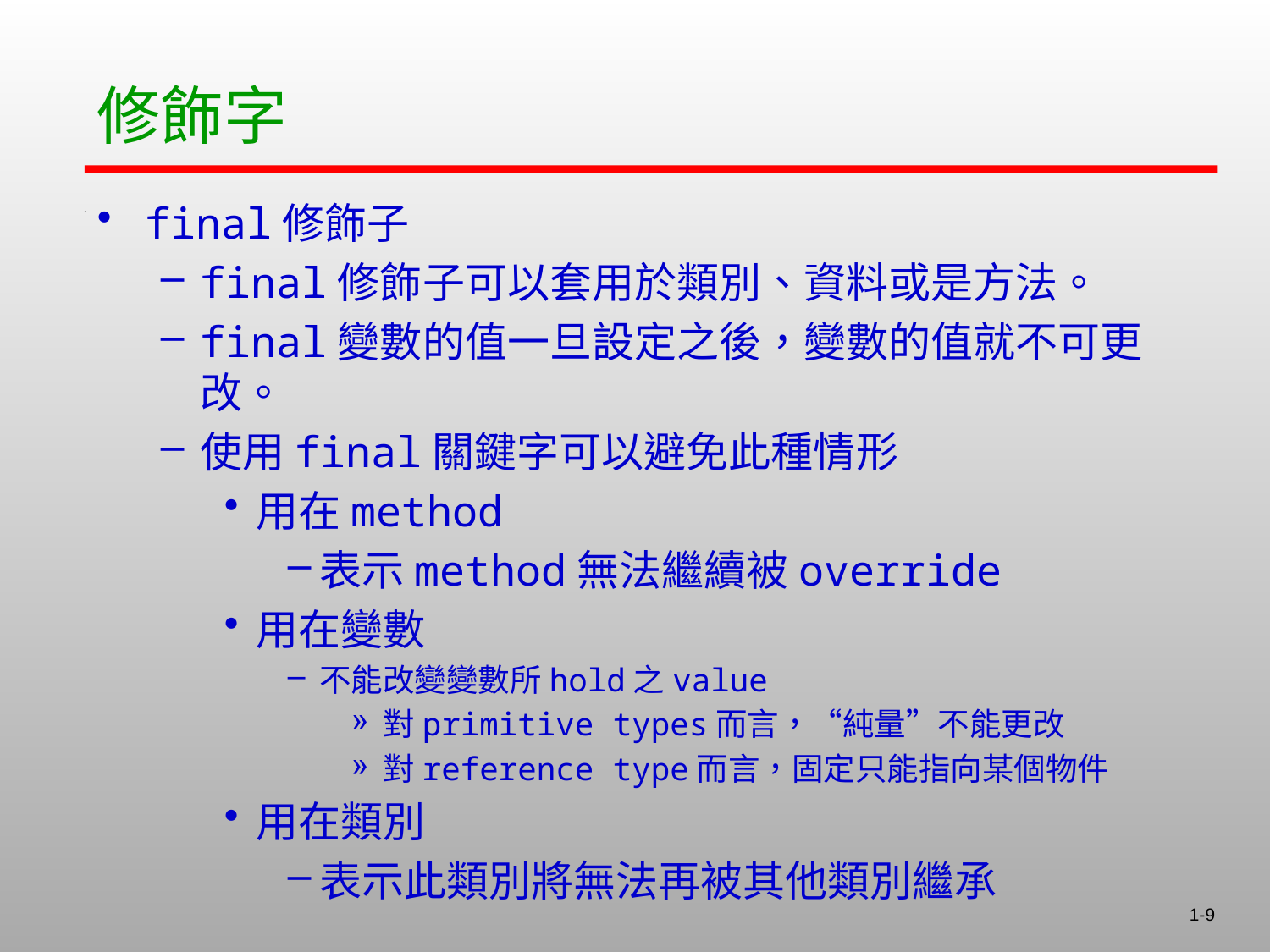

修飾字
final修飾子
final修飾子可以套用於類別、資料或是方法。
final變數的值一旦設定之後，變數的值就不可更改。
使用final關鍵字可以避免此種情形
用在method
表示method無法繼續被override
用在變數
不能改變變數所hold之value
對primitive types而言，“純量”不能更改
對reference type而言，固定只能指向某個物件
用在類別
表示此類別將無法再被其他類別繼承
1-9